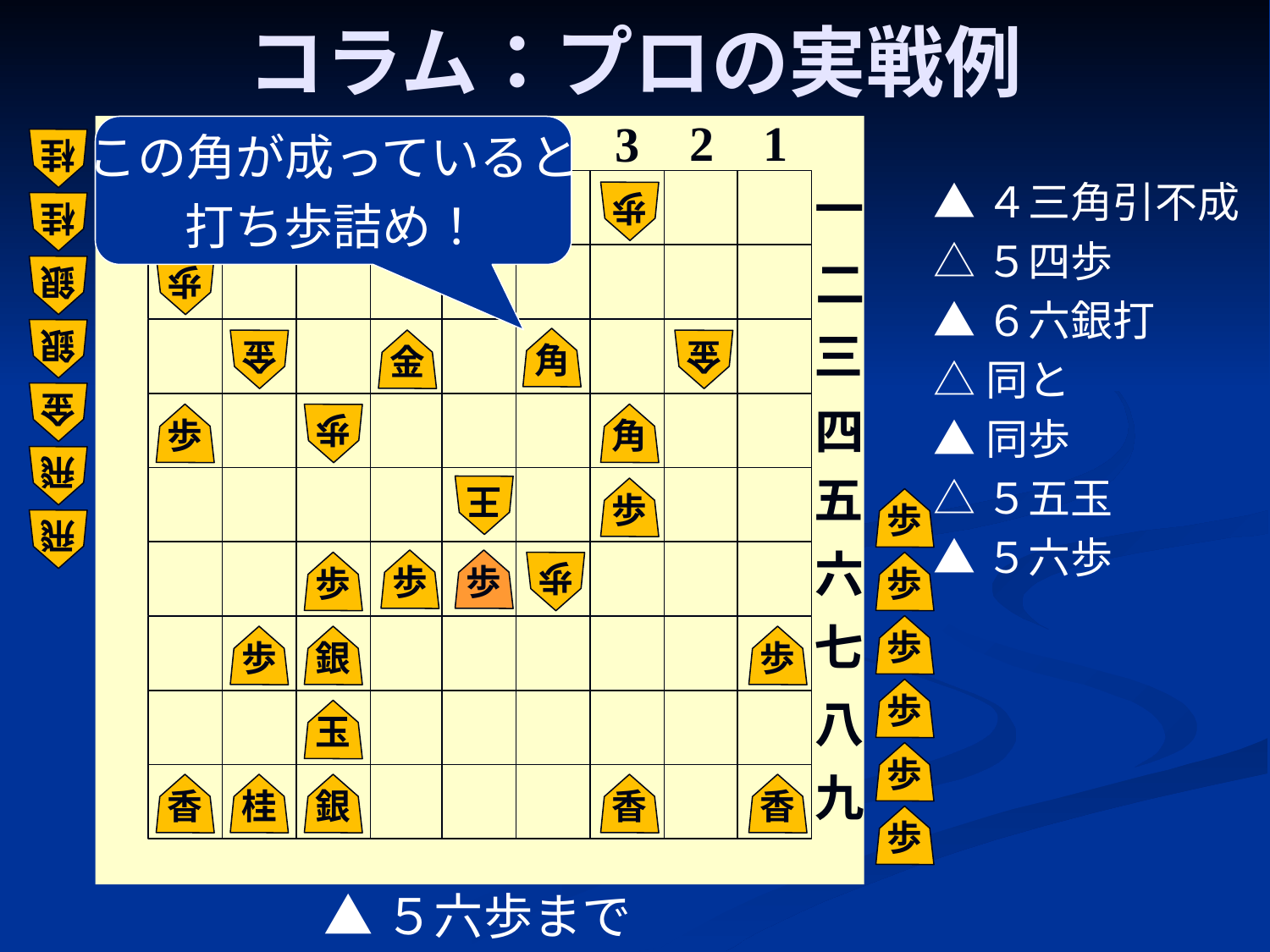

# コラム：プロの実戦例
6
2
1
8
4
7
3
9
5

一

二
三

四
五

六

七

八

九

この角が成っていると
打ち歩詰め！
桂
▲４三角引不成
△５四歩
▲６六銀打
△同と
▲同歩
△５五玉
▲５六歩
香
桂
歩
桂
銀
歩
銀
角
金
金
金
金
歩
歩
角
飛
王
歩
歩
飛
歩
歩
歩
歩
歩
歩
歩
銀
歩
歩
玉
歩
香
桂
銀
香
香
歩
▲５六歩まで